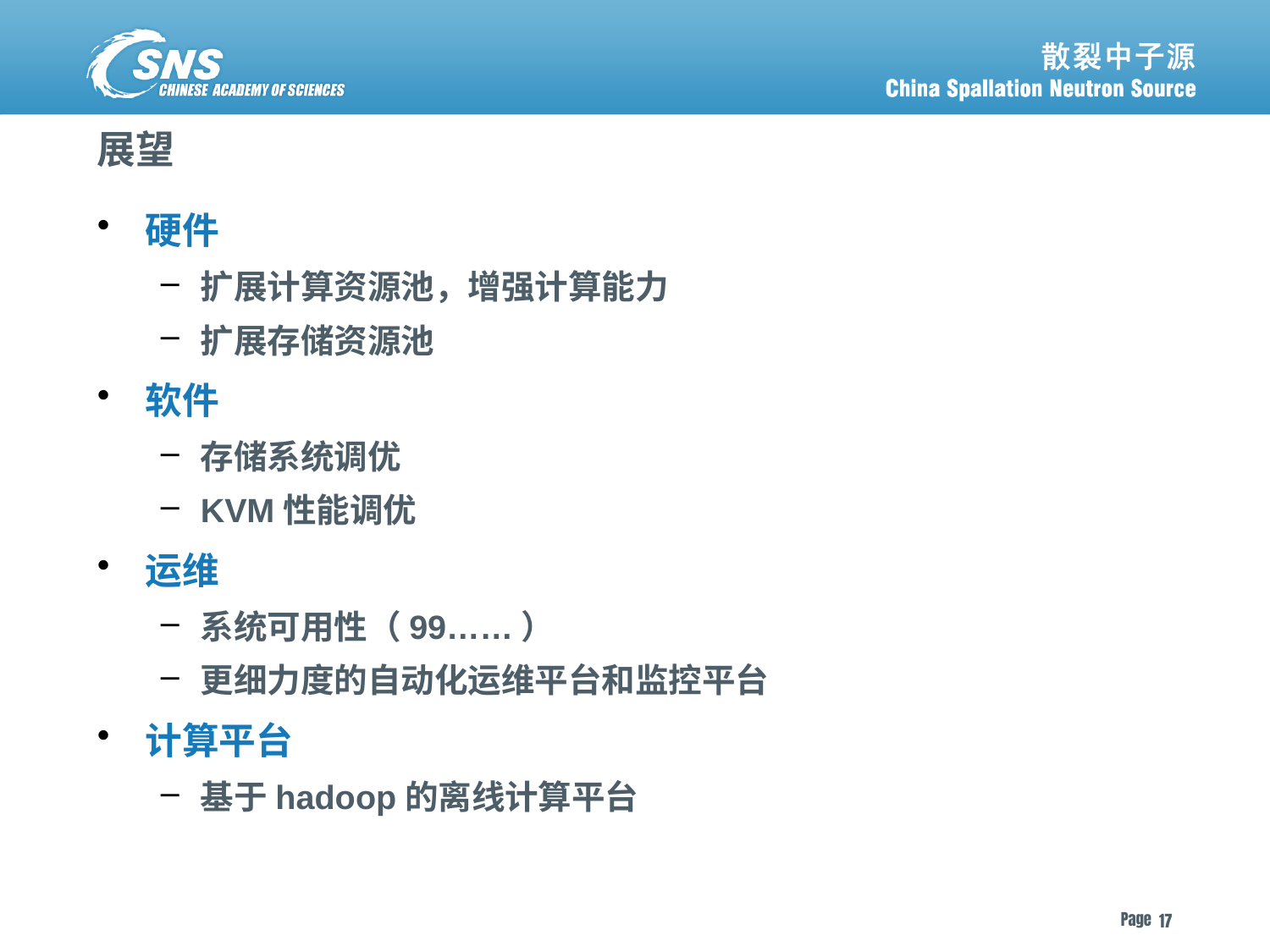

# 展望
硬件
扩展计算资源池，增强计算能力
扩展存储资源池
软件
存储系统调优
KVM性能调优
运维
系统可用性（99……）
更细力度的自动化运维平台和监控平台
计算平台
基于hadoop的离线计算平台
17